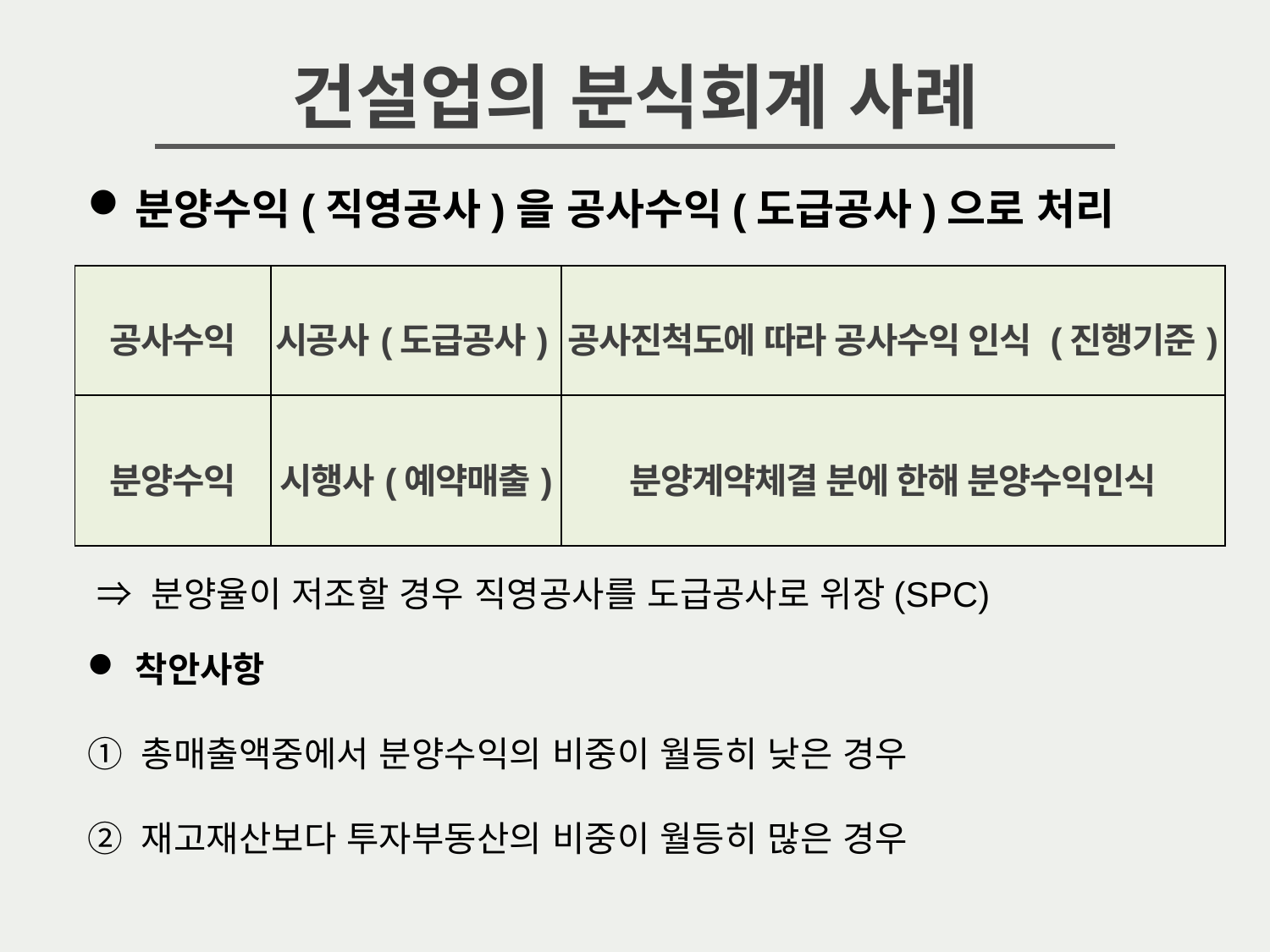

건설업의 분식회계 사례

분양수익(직영공사)을 공사수익(도급공사)으로 처리
| 공사수익 | 시공사(도급공사) | 공사진척도에 따라 공사수익 인식 (진행기준) |
| --- | --- | --- |
| 분양수익 | 시행사(예약매출) | 분양계약체결 분에 한해 분양수익인식 |
⇒ 분양율이 저조할 경우 직영공사를 도급공사로 위장(SPC)
착안사항

① 총매출액중에서 분양수익의 비중이 월등히 낮은 경우

② 재고재산보다 투자부동산의 비중이 월등히 많은 경우